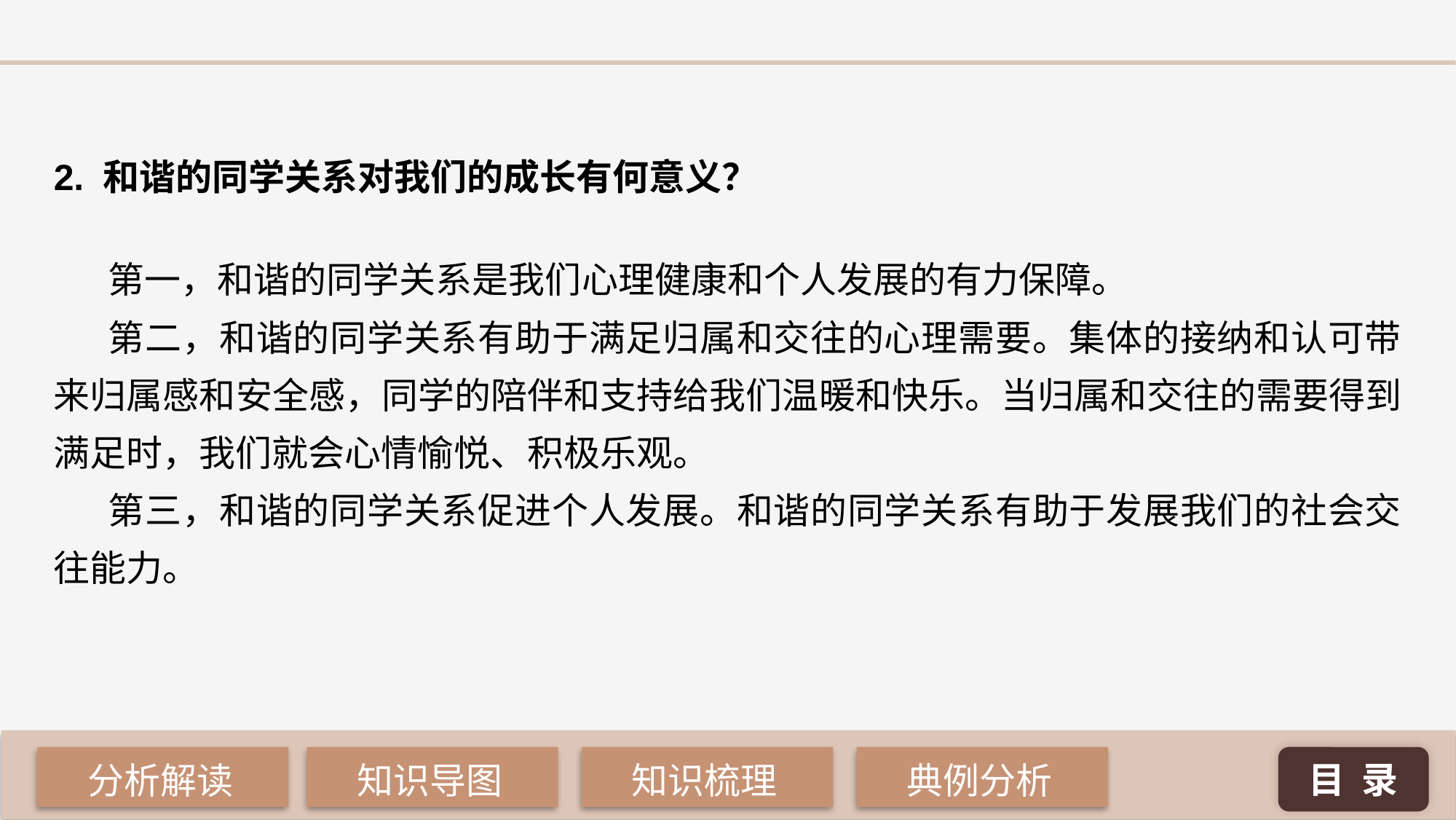

2. 和谐的同学关系对我们的成长有何意义？
第一，和谐的同学关系是我们心理健康和个人发展的有力保障。
第二，和谐的同学关系有助于满足归属和交往的心理需要。集体的接纳和认可带来归属感和安全感，同学的陪伴和支持给我们温暖和快乐。当归属和交往的需要得到满足时，我们就会心情愉悦、积极乐观。
第三，和谐的同学关系促进个人发展。和谐的同学关系有助于发展我们的社会交往能力。